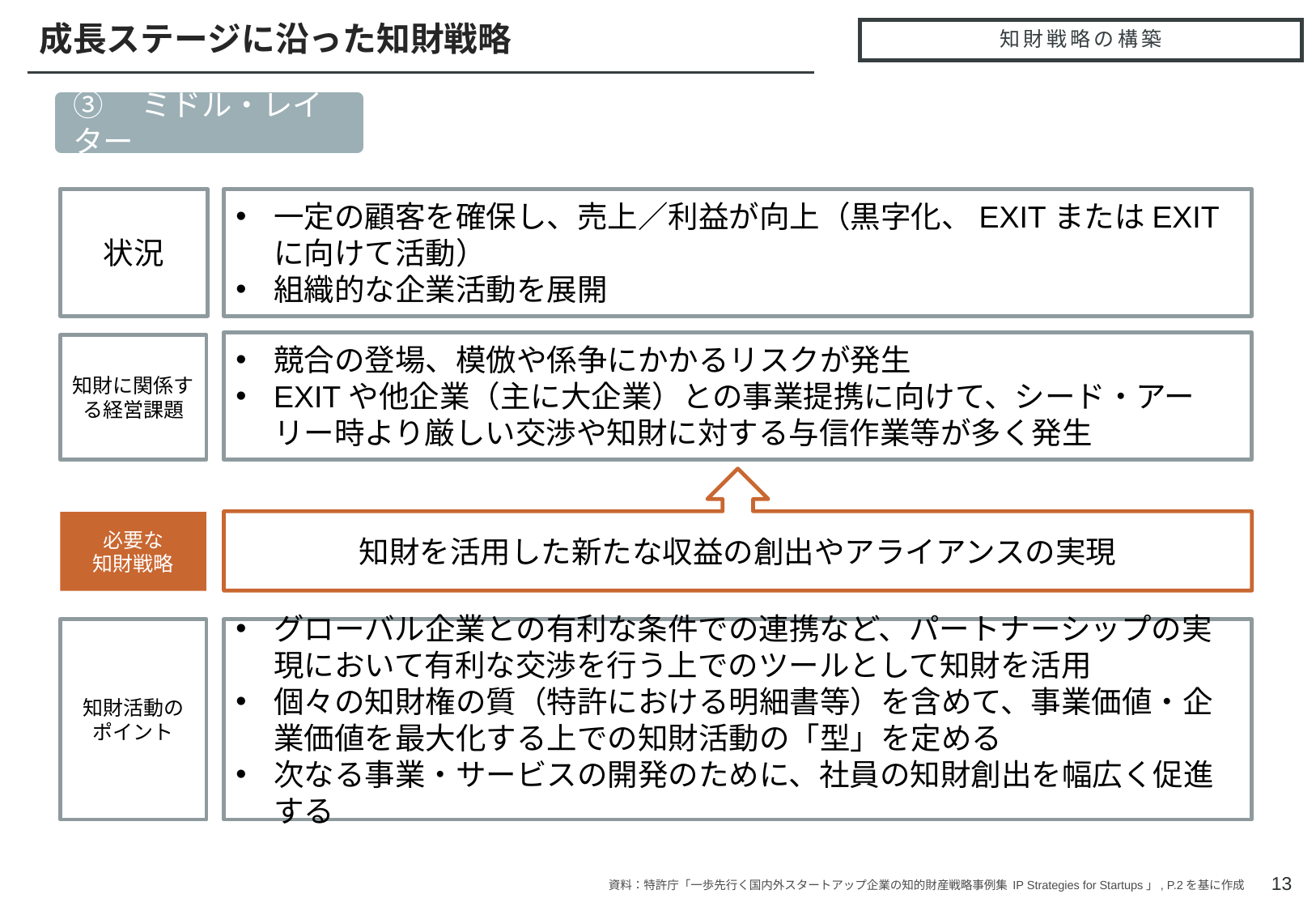

成長ステージに沿った知財戦略
# 知財戦略の構築
③　ミドル・レイター
状況
一定の顧客を確保し、売上／利益が向上（黒字化、EXITまたはEXITに向けて活動）
組織的な企業活動を展開
競合の登場、模倣や係争にかかるリスクが発生
EXITや他企業（主に大企業）との事業提携に向けて、シード・アーリー時より厳しい交渉や知財に対する与信作業等が多く発生
知財に関係する経営課題
知財を活用した新たな収益の創出やアライアンスの実現
必要な
知財戦略
知財活動の
ポイント
グローバル企業との有利な条件での連携など、パートナーシップの実現において有利な交渉を行う上でのツールとして知財を活用
個々の知財権の質（特許における明細書等）を含めて、事業価値・企業価値を最大化する上での知財活動の「型」を定める
次なる事業・サービスの開発のために、社員の知財創出を幅広く促進する
13
資料：特許庁「一歩先行く国内外スタートアップ企業の知的財産戦略事例集 IP Strategies for Startups」, P.2を基に作成